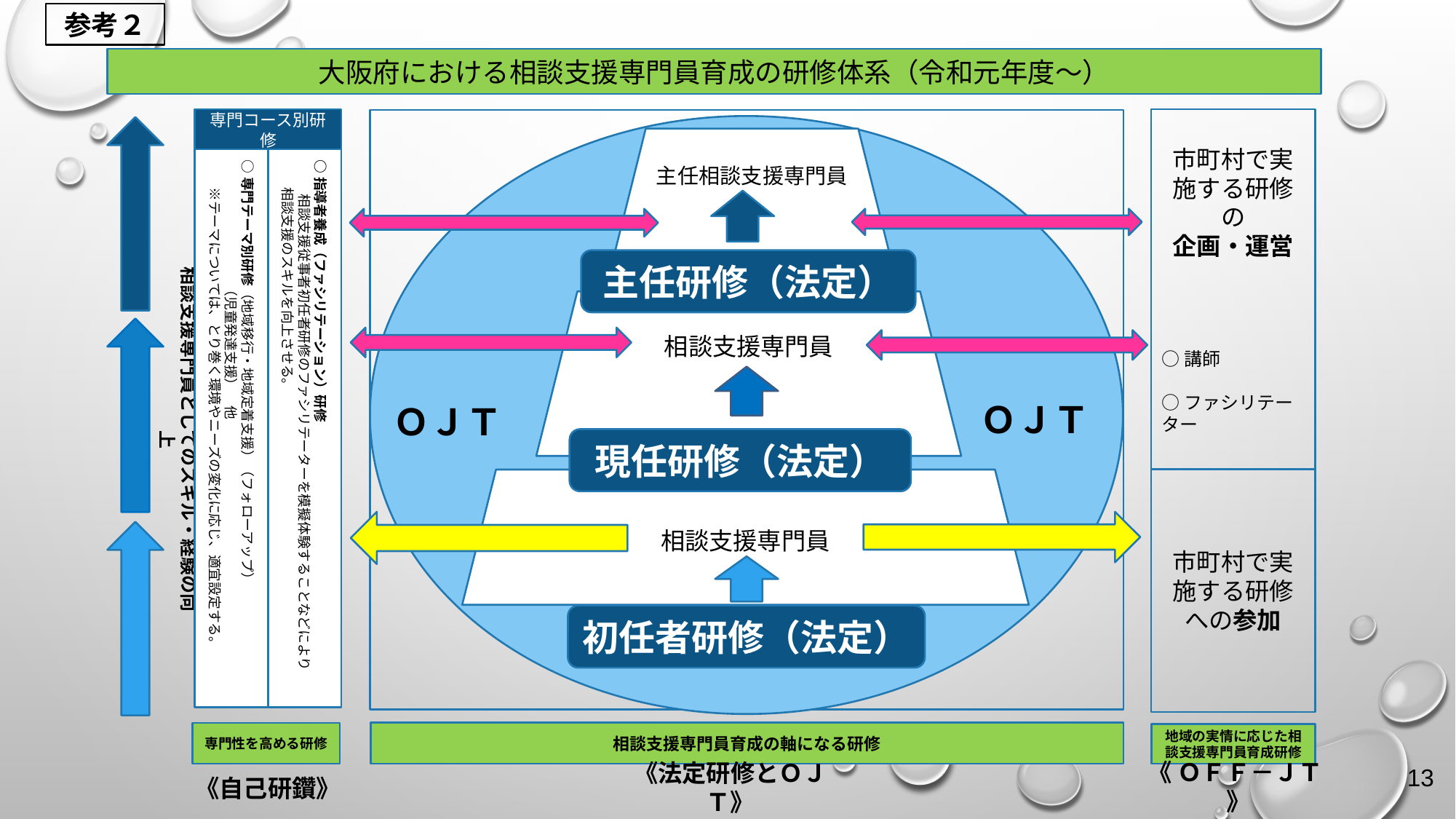

参考２
大阪府における相談支援専門員育成の研修体系（令和元年度～）
専門コース別研修
市町村で実施する研修の
企画・運営

○講師

○ファシリテーター

主任相談支援専門員

○専門テーマ別研修（地域移行・地域定着支援）（フォローアップ）
　　　　　　　　　（児童発達支援）　他
　　※テーマについては、とり巻く環境やニーズの変化に応じ、適宜設定する。
○指導者養成（ファシリテーション）研修
 　　相談支援従事者初任者研修のファシリテーターを模擬体験することなどにより
　　相談支援のスキルを向上させる。

相談支援専門員としてのスキル・経験の向上
主任研修（法定）
相談支援専門員

ＯＪＴ
ＯＪＴ
現任研修（法定）
市町村で実施する研修への参加

相談支援専門員

初任者研修（法定）
相談支援専門員育成の軸になる研修
専門性を高める研修
地域の実情に応じた相談支援専門員育成研修
13
《自己研鑽》
《 ＯＦＦ－ＪＴ 》
《法定研修とＯＪＴ》